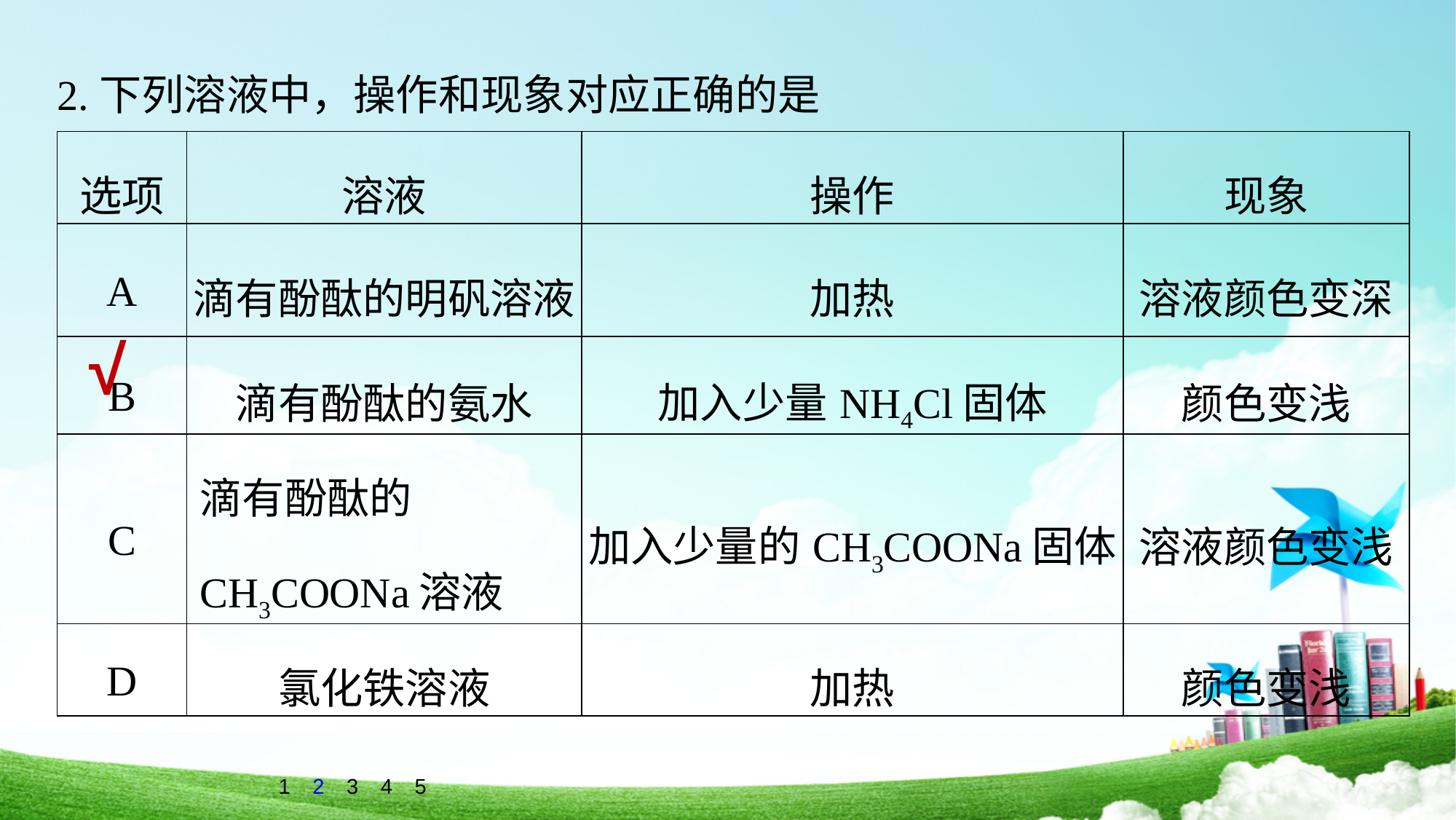

2.下列溶液中，操作和现象对应正确的是
| 选项 | 溶液 | 操作 | 现象 |
| --- | --- | --- | --- |
| A | 滴有酚酞的明矾溶液 | 加热 | 溶液颜色变深 |
| B | 滴有酚酞的氨水 | 加入少量NH4Cl固体 | 颜色变浅 |
| C | 滴有酚酞的CH3COONa溶液 | 加入少量的CH3COONa固体 | 溶液颜色变浅 |
| D | 氯化铁溶液 | 加热 | 颜色变浅 |
√
1
2
3
4
5